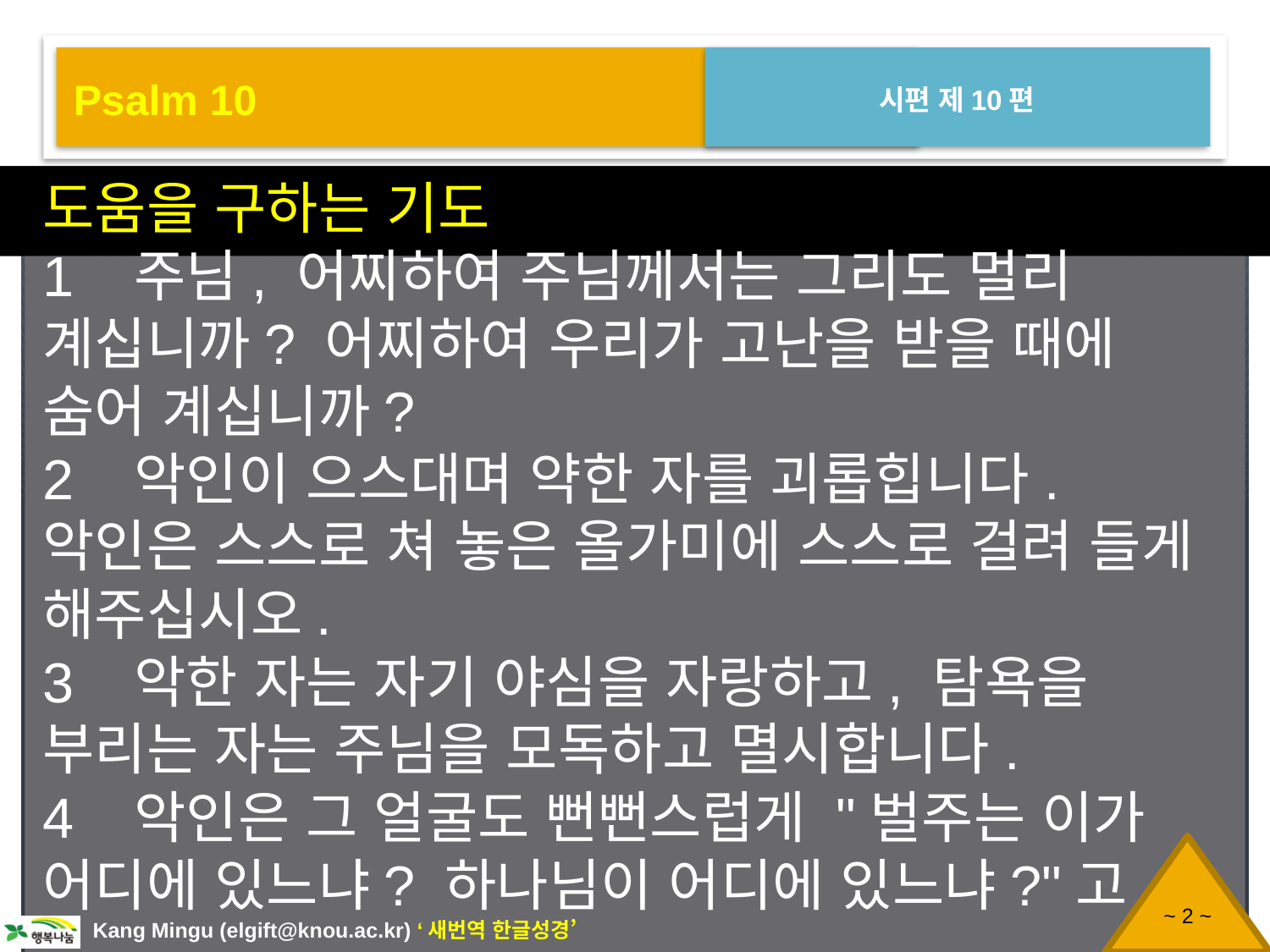

Psalm 10
시편 제10편
도움을 구하는 기도
1   주님, 어찌하여 주님께서는 그리도 멀리 계십니까? 어찌하여 우리가 고난을 받을 때에 숨어 계십니까?
2   악인이 으스대며 약한 자를 괴롭힙니다. 악인은 스스로 쳐 놓은 올가미에 스스로 걸려 들게 해주십시오.
3   악한 자는 자기 야심을 자랑하고, 탐욕을 부리는 자는 주님을 모독하고 멸시합니다.
4   악인은 그 얼굴도 뻔뻔스럽게 "벌주는 이가 어디에 있느냐? 하나님이 어디에 있느냐?"고